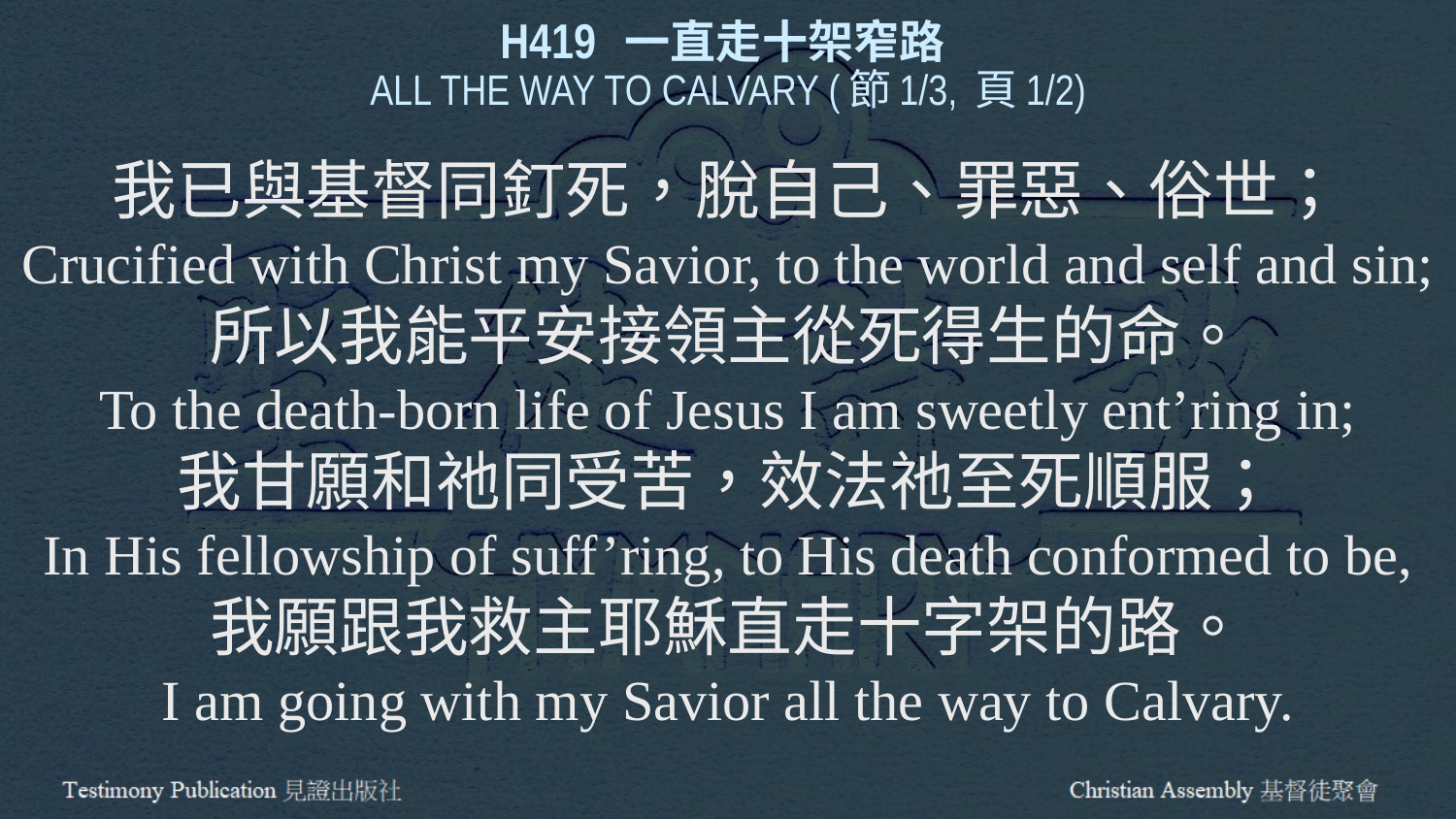

H419  一直走十架窄路
ALL THE WAY TO CALVARY (節1/3, 頁1/2)
我已與基督同釘死，脫自己、罪惡、俗世；
Crucified with Christ my Savior, to the world and self and sin;
所以我能平安接領主從死得生的命。
To the death-born life of Jesus I am sweetly ent’ring in;
我甘願和祂同受苦，效法祂至死順服；
In His fellowship of suff’ring, to His death conformed to be,
我願跟我救主耶穌直走十字架的路。
I am going with my Savior all the way to Calvary.